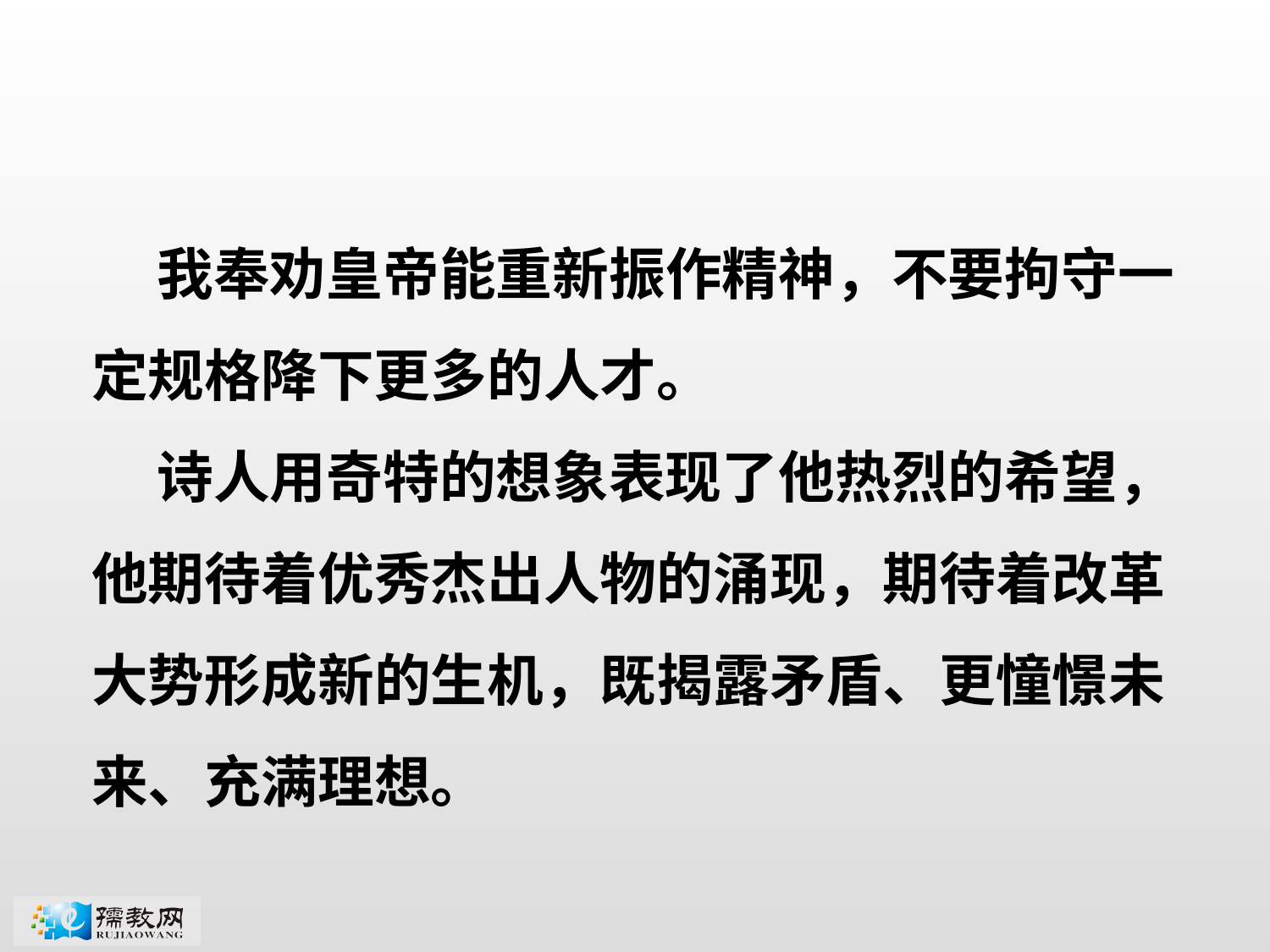

我奉劝皇帝能重新振作精神，不要拘守一定规格降下更多的人才。
    诗人用奇特的想象表现了他热烈的希望，他期待着优秀杰出人物的涌现，期待着改革大势形成新的生机，既揭露矛盾、更憧憬未来、充满理想。